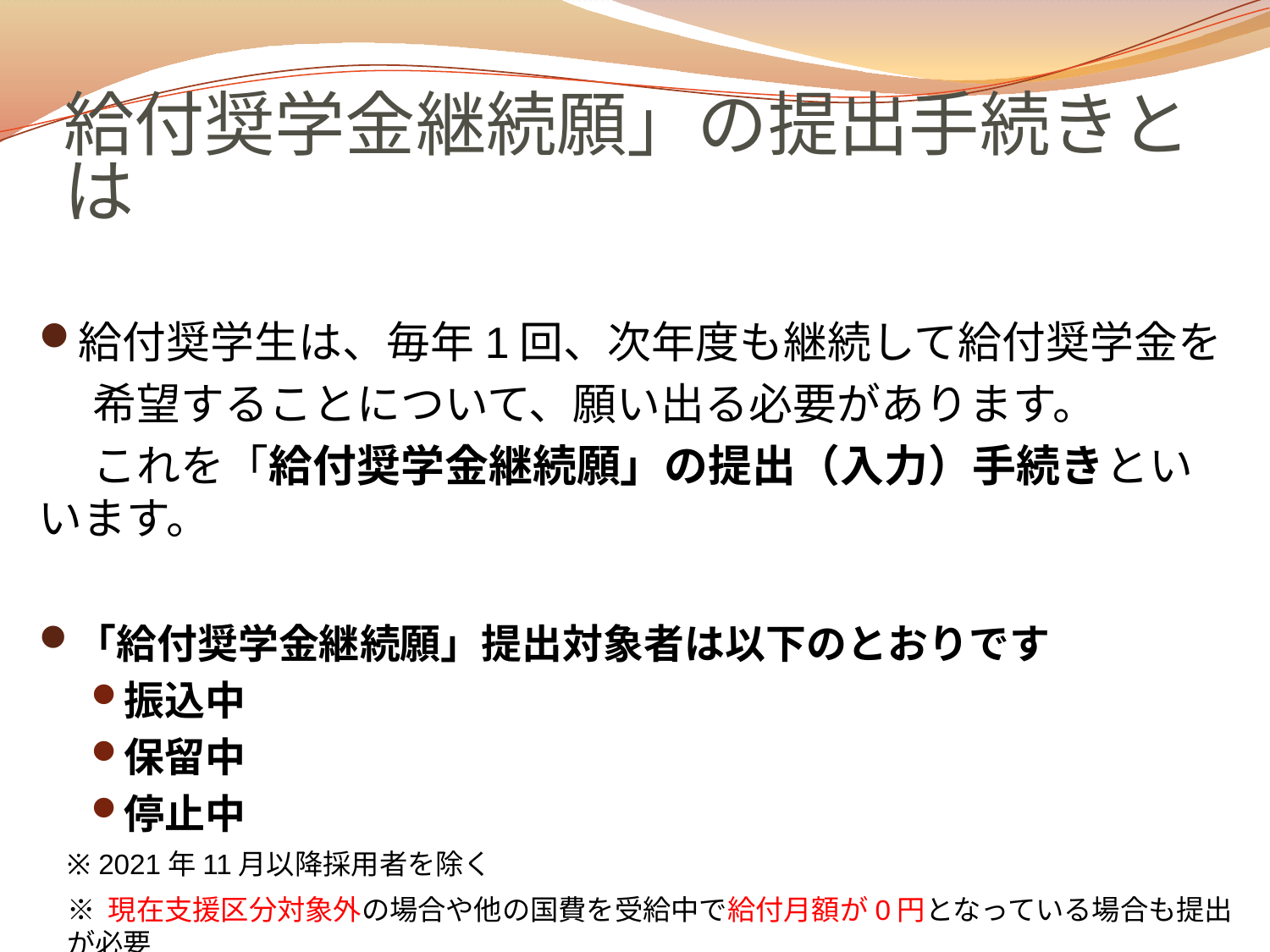

# 給付奨学金継続願」の提出手続きとは
給付奨学生は、毎年1回、次年度も継続して給付奨学金を
　 希望することについて、願い出る必要があります。
　 これを「給付奨学金継続願」の提出（入力）手続きといいます。

「給付奨学金継続願」提出対象者は以下のとおりです
振込中
保留中
停止中
※ 2021年11月以降採用者を除く

※ 現在支援区分対象外の場合や他の国費を受給中で給付月額が0円となっている場合も提出が必要